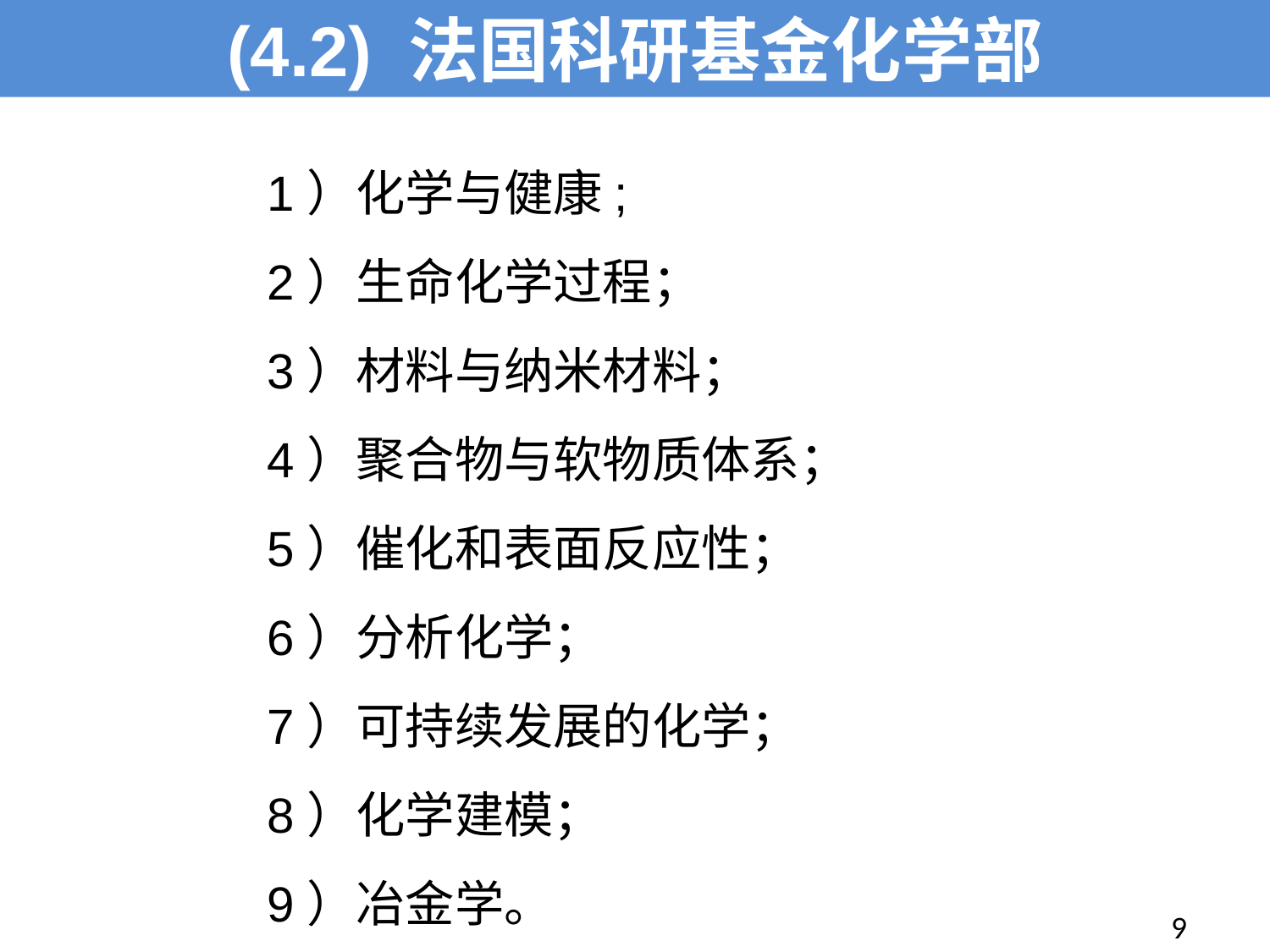

(4.2) 法国科研基金化学部
1）化学与健康;
2）生命化学过程；
3）材料与纳米材料；
4）聚合物与软物质体系；
5）催化和表面反应性；
6）分析化学；
7）可持续发展的化学；
8）化学建模；
9）冶金学。